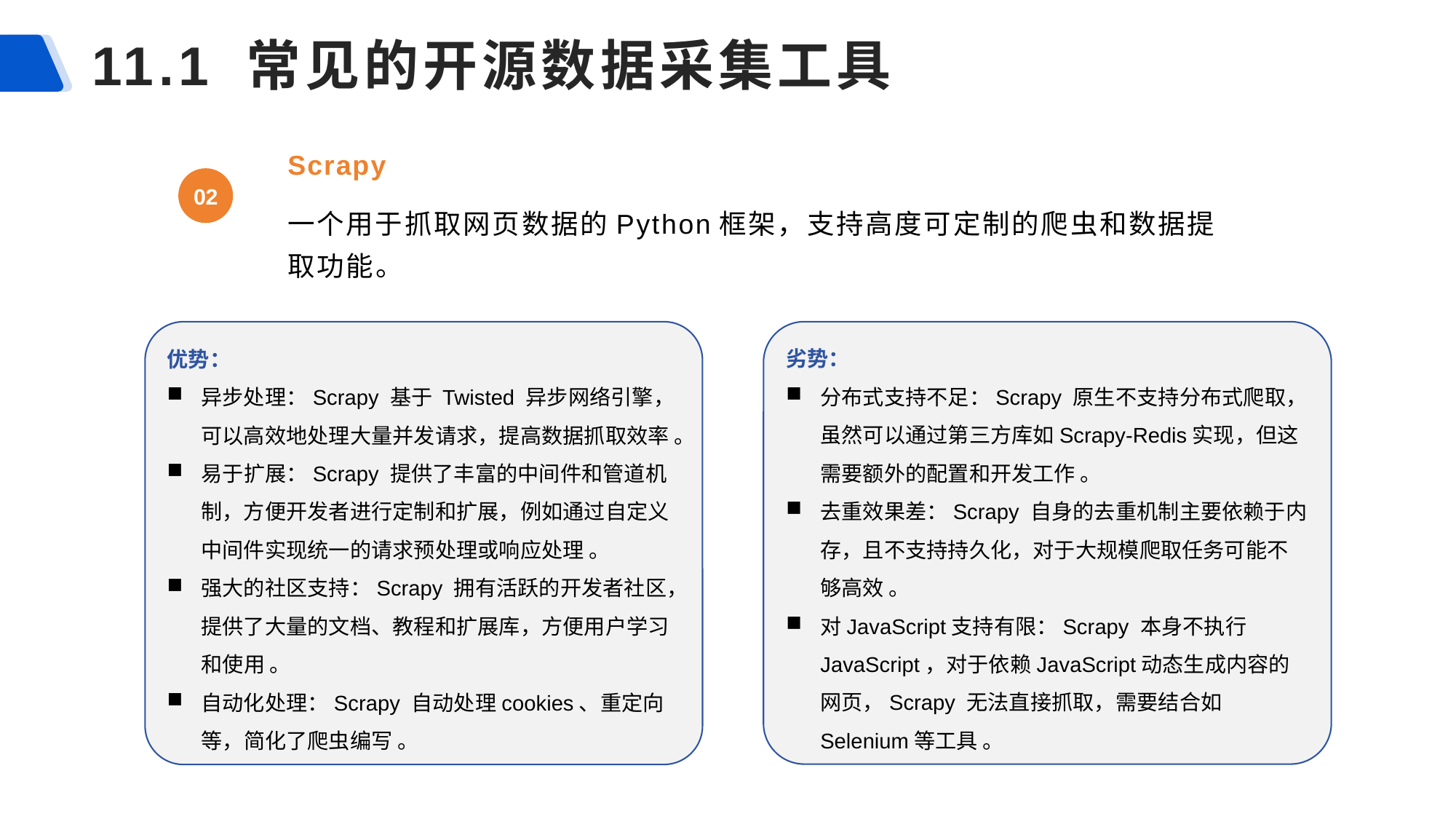

# 11.1 常见的开源数据采集工具
Scrapy

02
一个用于抓取网页数据的Python框架，支持高度可定制的爬虫和数据提取功能。
优势：
异步处理：Scrapy 基于 Twisted 异步网络引擎，可以高效地处理大量并发请求，提高数据抓取效率 。
易于扩展：Scrapy 提供了丰富的中间件和管道机制，方便开发者进行定制和扩展，例如通过自定义中间件实现统一的请求预处理或响应处理 。
强大的社区支持：Scrapy 拥有活跃的开发者社区，提供了大量的文档、教程和扩展库，方便用户学习和使用 。
自动化处理：Scrapy 自动处理cookies、重定向等，简化了爬虫编写 。
劣势：
分布式支持不足：Scrapy 原生不支持分布式爬取，虽然可以通过第三方库如Scrapy-Redis实现，但这需要额外的配置和开发工作 。
去重效果差：Scrapy 自身的去重机制主要依赖于内存，且不支持持久化，对于大规模爬取任务可能不够高效 。
对JavaScript支持有限：Scrapy 本身不执行JavaScript，对于依赖JavaScript动态生成内容的网页，Scrapy 无法直接抓取，需要结合如Selenium等工具 。